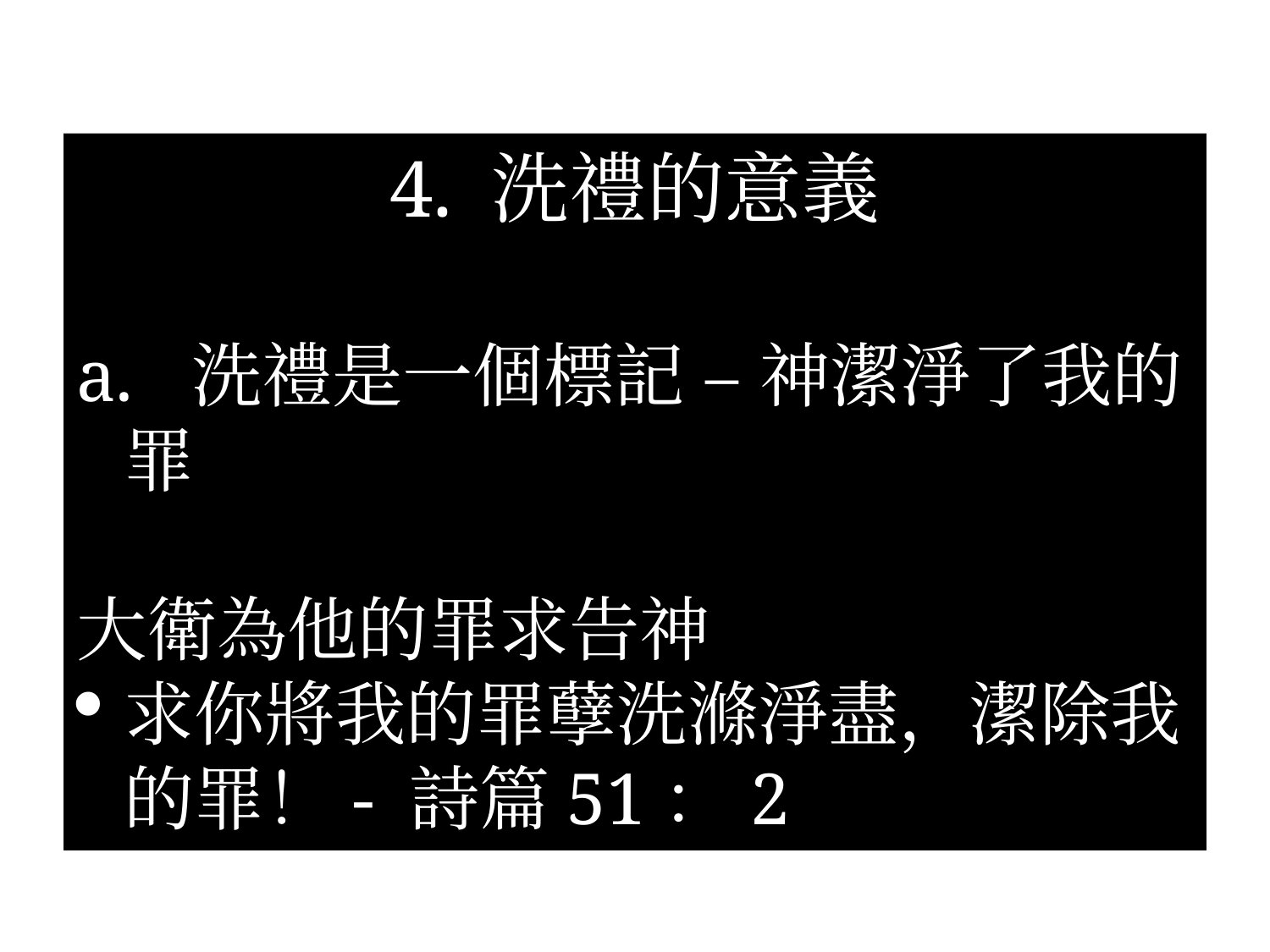

4. 洗禮的意義

  洗禮是一個標記 – 神潔淨了我的罪

大衛為他的罪求告神
求你將我的罪孽洗滌淨盡，潔除我的罪！- 詩篇51：2